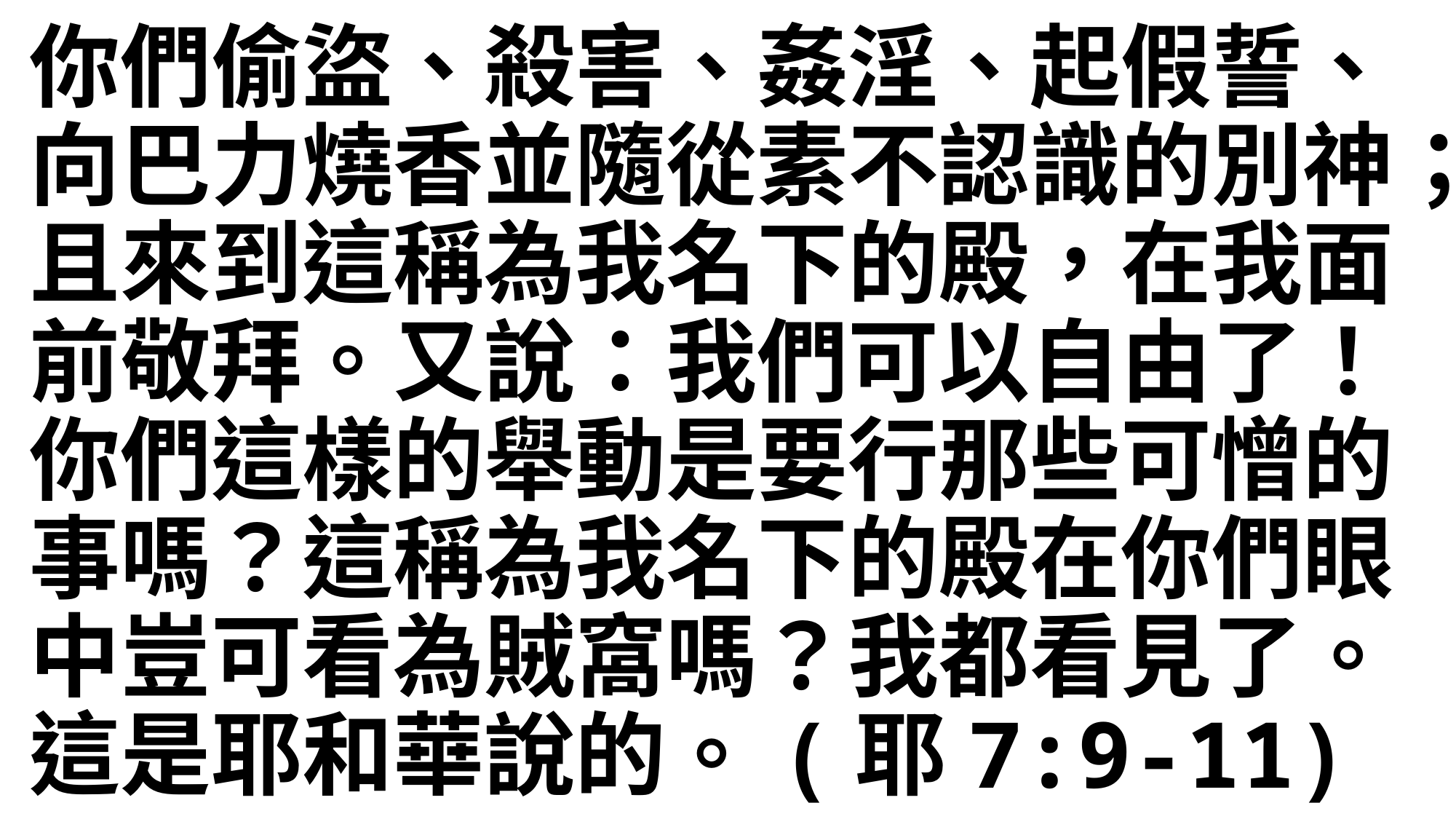

你們偷盜、殺害、姦淫、起假誓、向巴力燒香並隨從素不認識的別神；且來到這稱為我名下的殿，在我面前敬拜。又說：我們可以自由了！你們這樣的舉動是要行那些可憎的事嗎？這稱為我名下的殿在你們眼中豈可看為賊窩嗎？我都看見了。這是耶和華說的。(耶7:9-11)